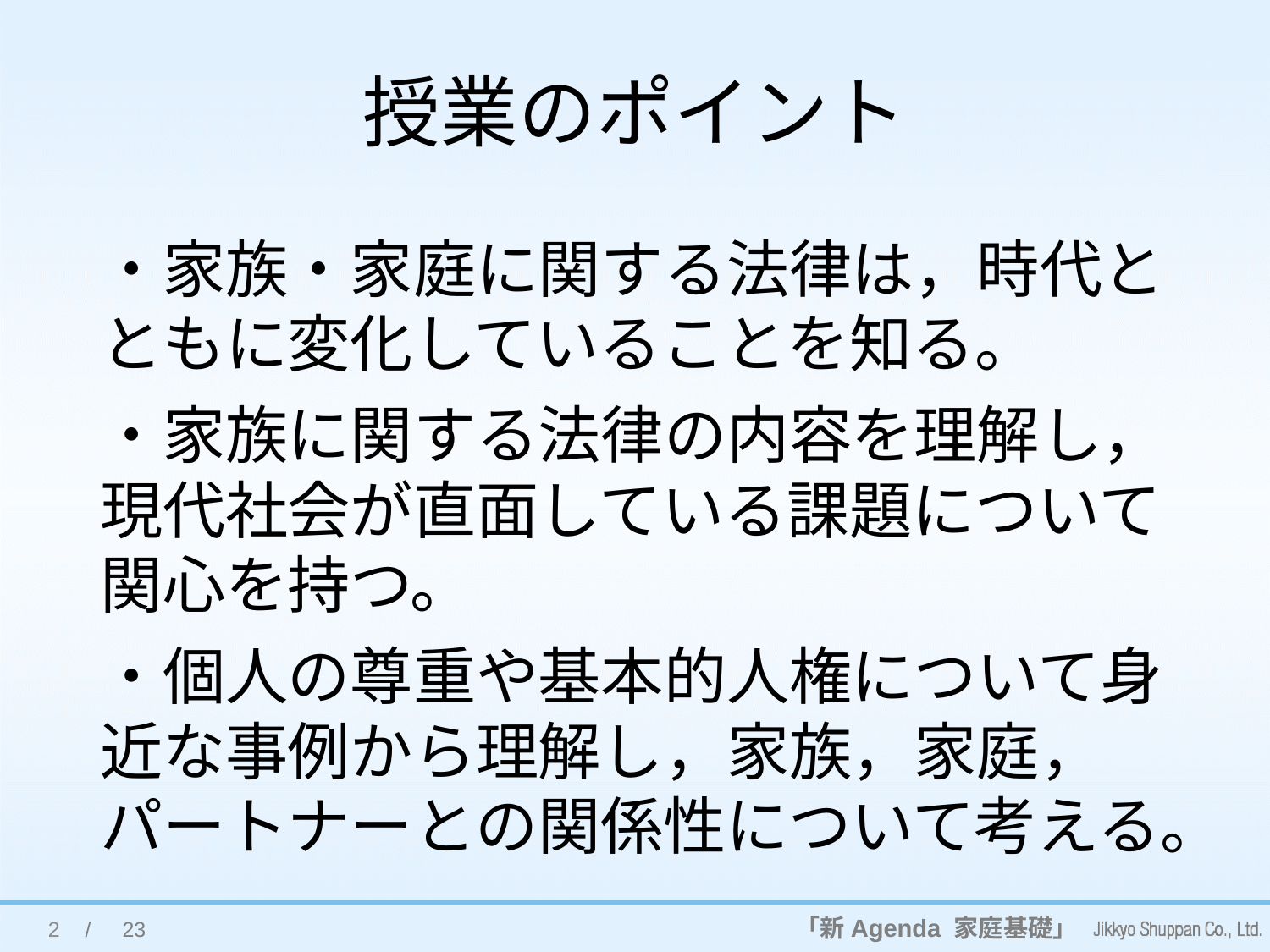

# 授業のポイント
・家族・家庭に関する法律は，時代とともに変化していることを知る。
・家族に関する法律の内容を理解し，現代社会が直面している課題について関心を持つ。
・個人の尊重や基本的人権について身近な事例から理解し，家族，家庭，パートナーとの関係性について考える。
2